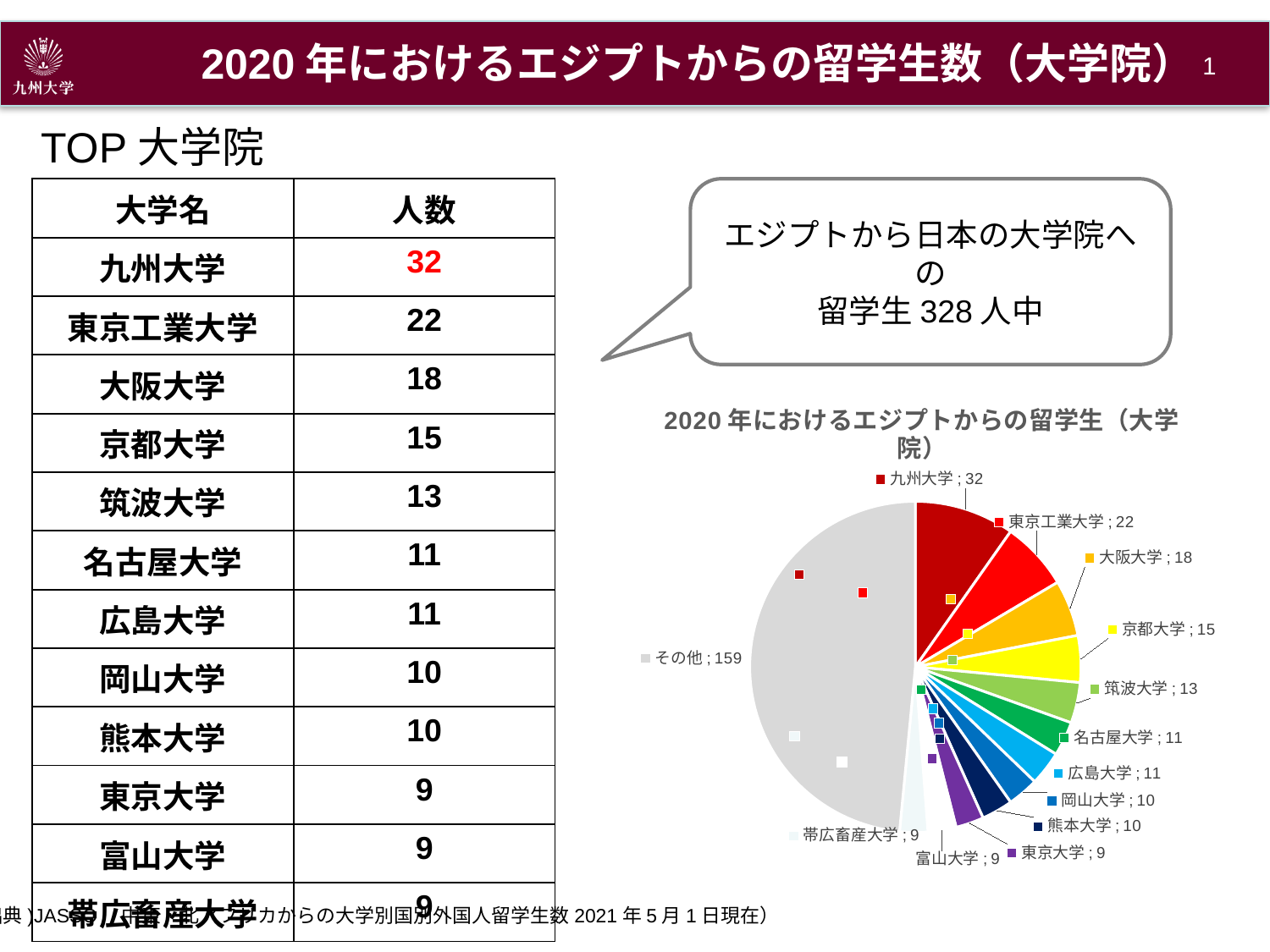

2020年におけるエジプトからの留学生数（大学院）
1
TOP大学院
| 大学名 | 人数 |
| --- | --- |
| 九州大学 | 32 |
| 東京工業大学 | 22 |
| 大阪大学 | 18 |
| 京都大学 | 15 |
| 筑波大学 | 13 |
| 名古屋大学 | 11 |
| 広島大学 | 11 |
| 岡山大学 | 10 |
| 熊本大学 | 10 |
| 東京大学 | 9 |
| 富山大学 | 9 |
| 帯広畜産大学 | 9 |
エジプトから日本の大学院への
留学生328人中

[unsupported chart]

(出典)JASSO　中東・北アフリカからの大学別国別外国人留学生数2021年5月1日現在）